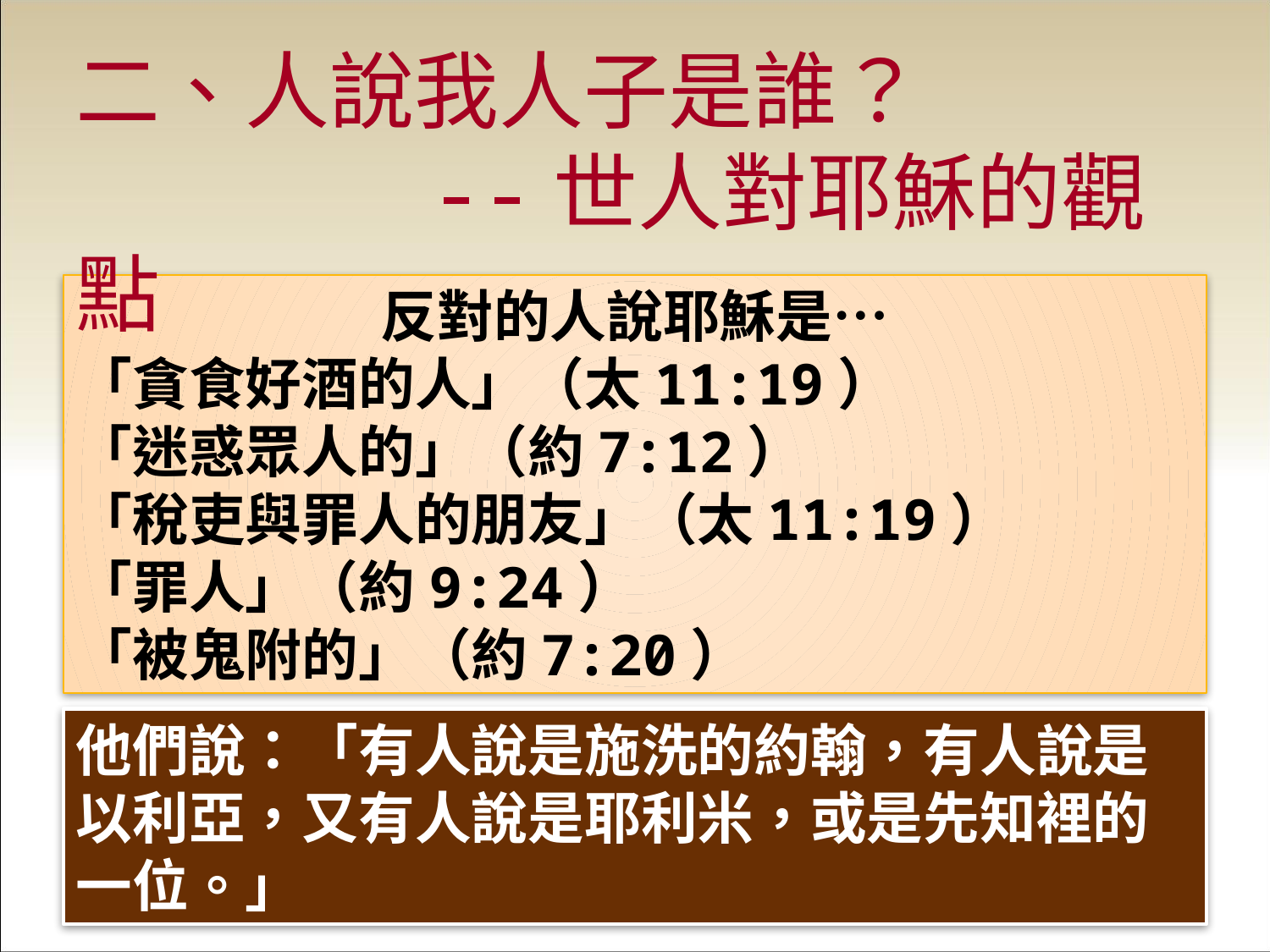

二、人說我人子是誰？
       --世人對耶穌的觀點
反對的人說耶穌是…
「貪食好酒的人」（太11:19）
「迷惑眾人的」（約7:12）
「稅吏與罪人的朋友」（太11:19）
「罪人」（約9:24）
「被鬼附的」（約7:20）
他們說：「有人說是施洗的約翰，有人說是以利亞，又有人說是耶利米，或是先知裡的一位。」